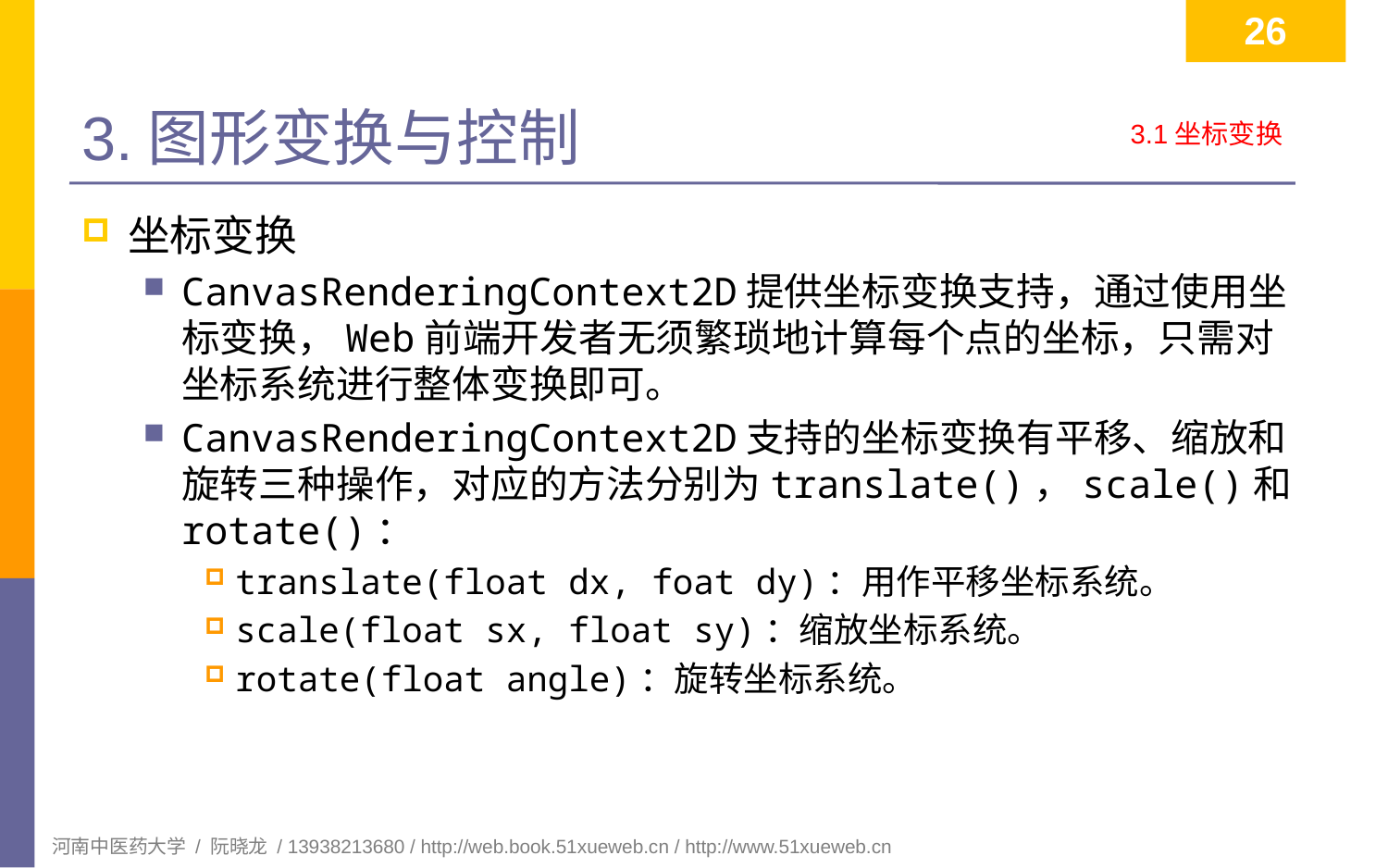

26
# 3.图形变换与控制
3.1坐标变换
坐标变换
CanvasRenderingContext2D提供坐标变换支持，通过使用坐标变换，Web前端开发者无须繁琐地计算每个点的坐标，只需对坐标系统进行整体变换即可。
CanvasRenderingContext2D支持的坐标变换有平移、缩放和旋转三种操作，对应的方法分别为translate()，scale()和rotate()：
translate(float dx, foat dy)：用作平移坐标系统。
scale(float sx, float sy)：缩放坐标系统。
rotate(float angle)：旋转坐标系统。